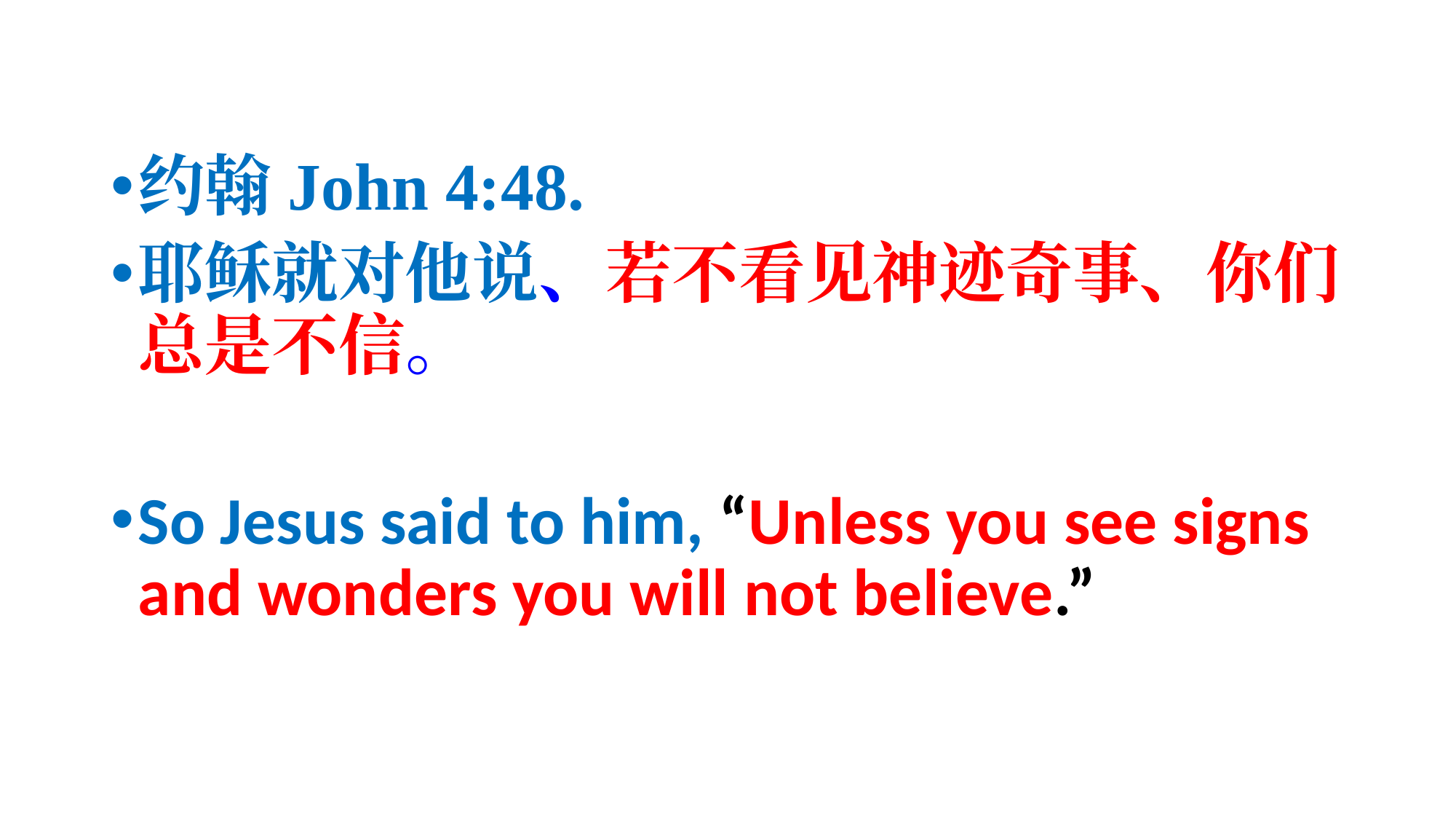

约翰John 4:48.
耶稣就对他说、若不看见神迹奇事、你们总是不信。

So Jesus said to him, “Unless you see signs and wonders you will not believe.”